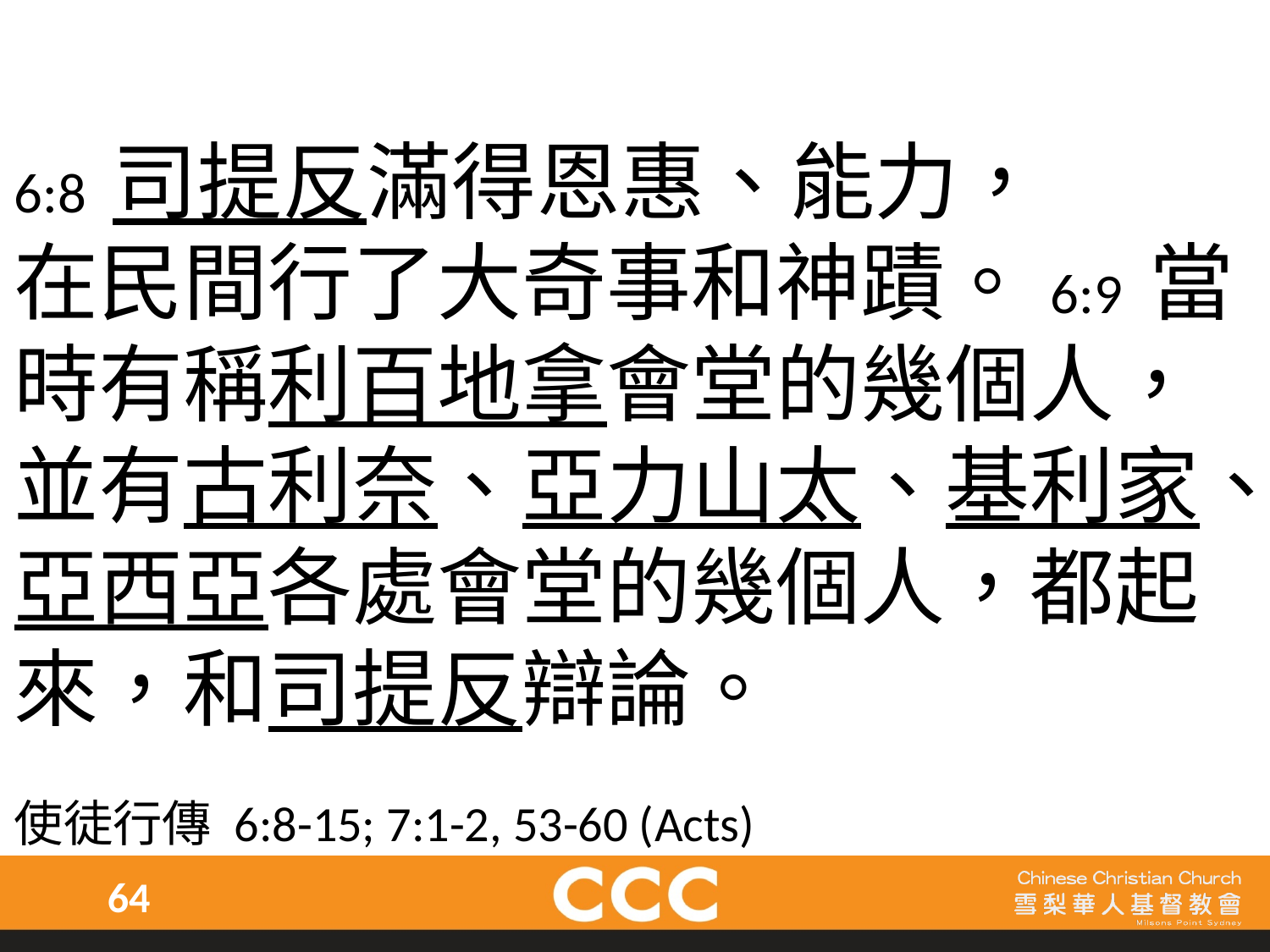

6:8 司提反滿得恩惠、能力，
在民間行了大奇事和神蹟。6:9 當時有稱利百地拿會堂的幾個人，並有古利奈、亞力山太、基利家、亞西亞各處會堂的幾個人，都起來，和司提反辯論。

使徒行傳 6:8-15; 7:1-2, 53-60 (Acts)
64